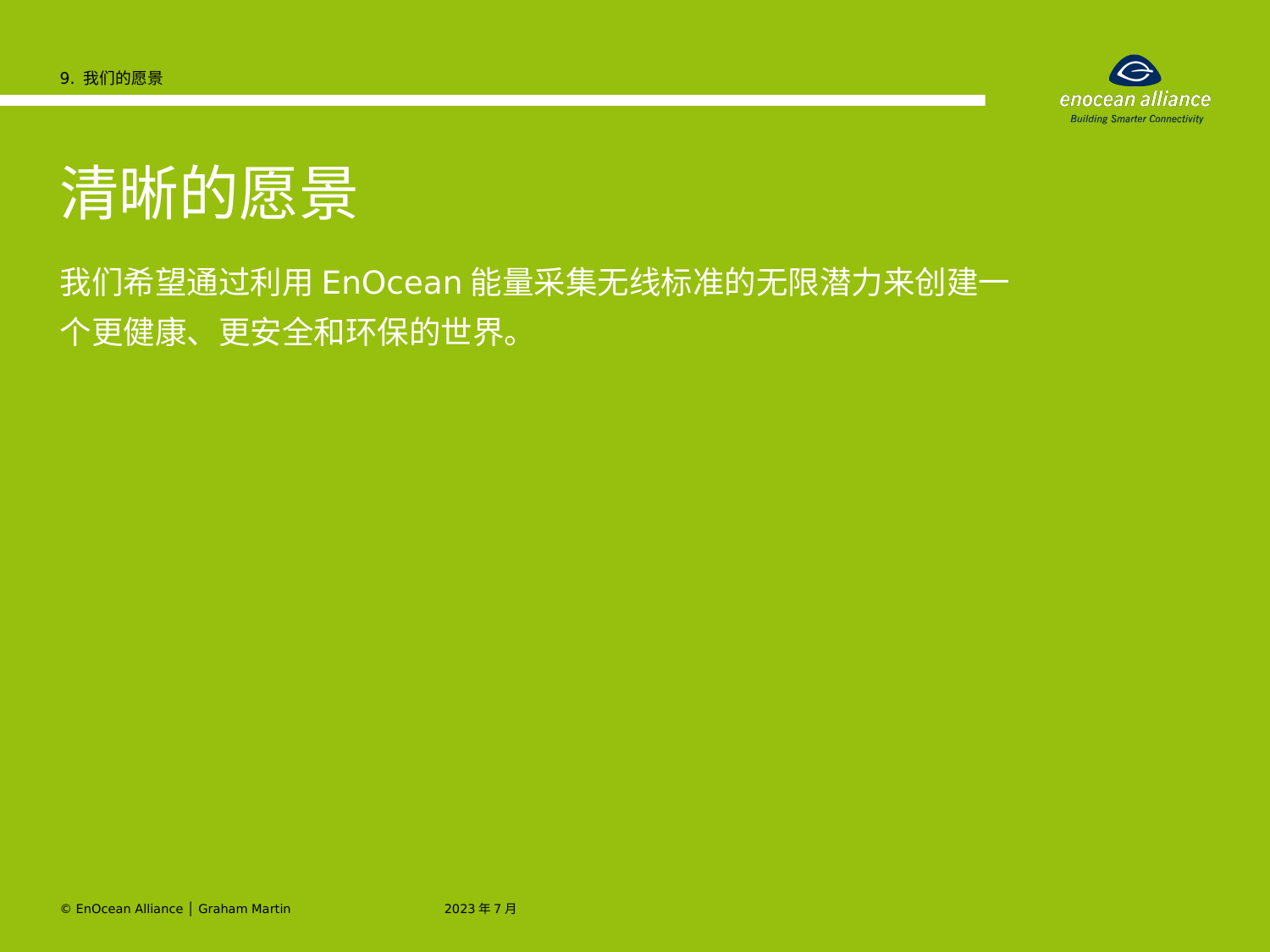

9. 我们的愿景
清晰的愿景
我们希望通过利用EnOcean能量采集无线标准的无限潜力来创建一个更健康、更安全和环保的世界。
© EnOcean Alliance │ Graham Martin
2023年7月
14